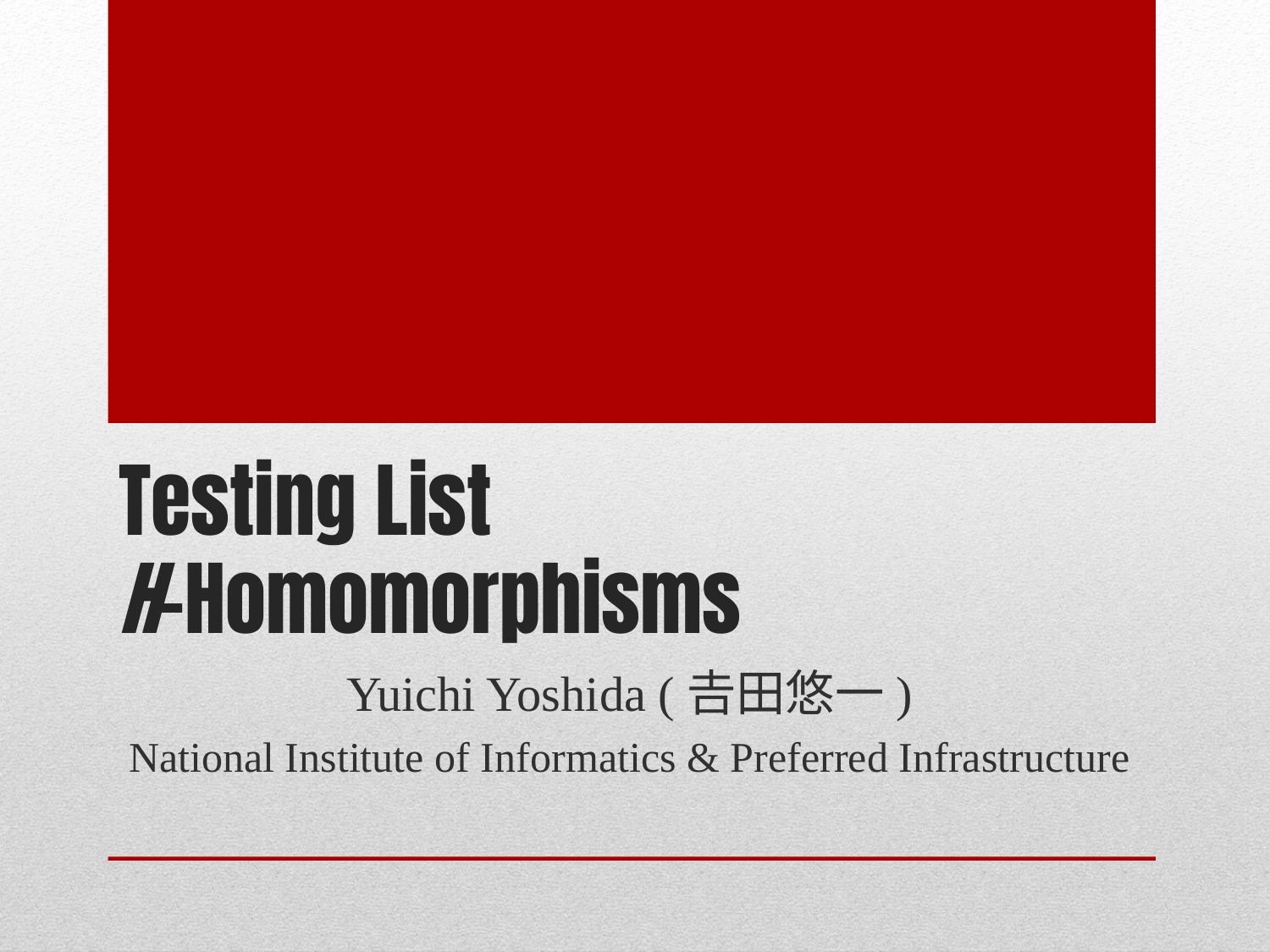

# Testing List H-Homomorphisms
Yuichi Yoshida (𠮷田悠一)
National Institute of Informatics & Preferred Infrastructure